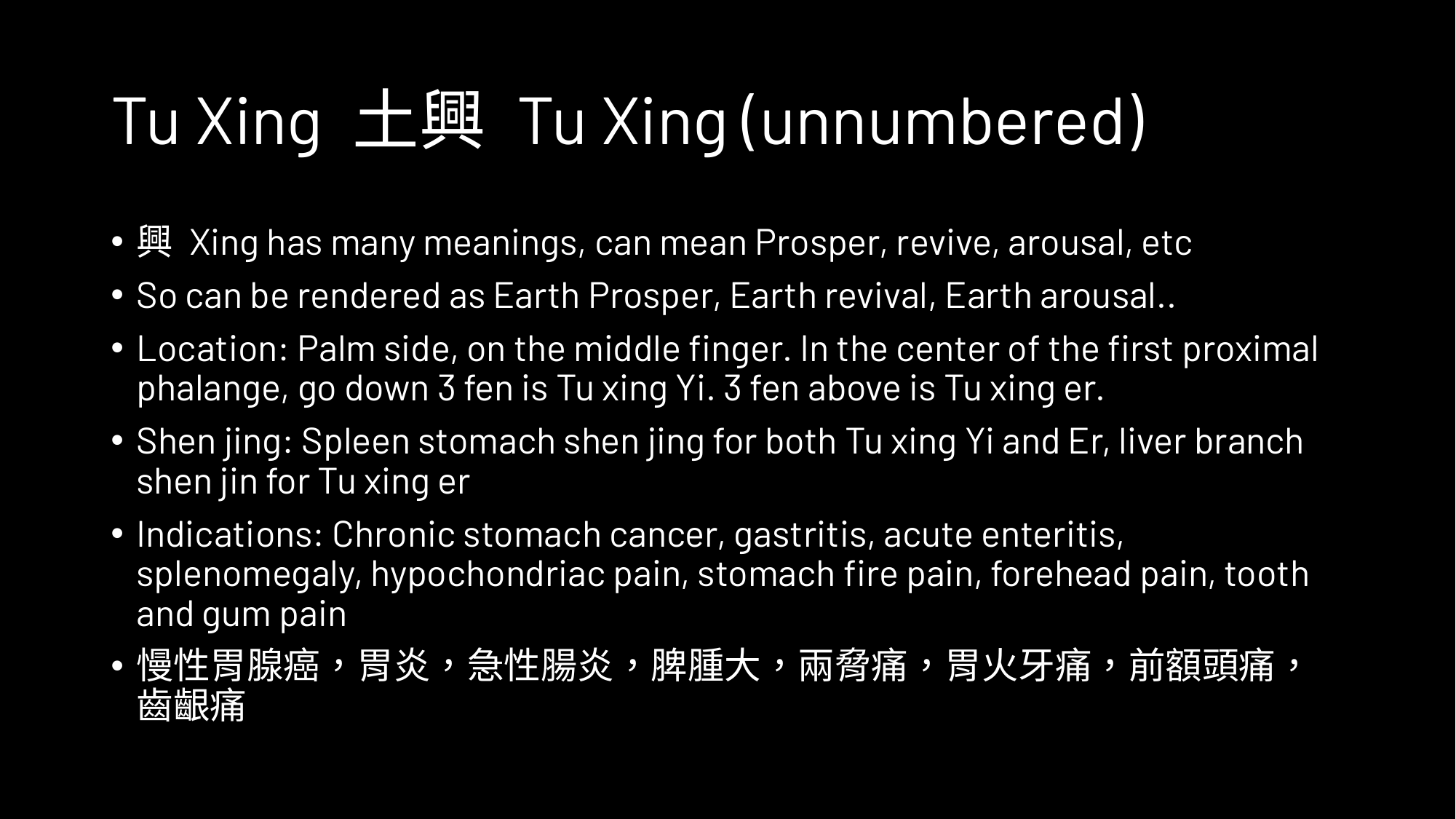

# Tu Xing 土興 Tu Xing (unnumbered)
興 Xing has many meanings, can mean Prosper, revive, arousal, etc
So can be rendered as Earth Prosper, Earth revival, Earth arousal..
Location: Palm side, on the middle finger. In the center of the first proximal phalange, go down 3 fen is Tu xing Yi. 3 fen above is Tu xing er.
Shen jing: Spleen stomach shen jing for both Tu xing Yi and Er, liver branch shen jin for Tu xing er
Indications: Chronic stomach cancer, gastritis, acute enteritis, splenomegaly, hypochondriac pain, stomach fire pain, forehead pain, tooth and gum pain
慢性胃腺癌，胃炎，急性腸炎，脾腫大，兩脅痛，胃火牙痛，前額頭痛，齒齦痛